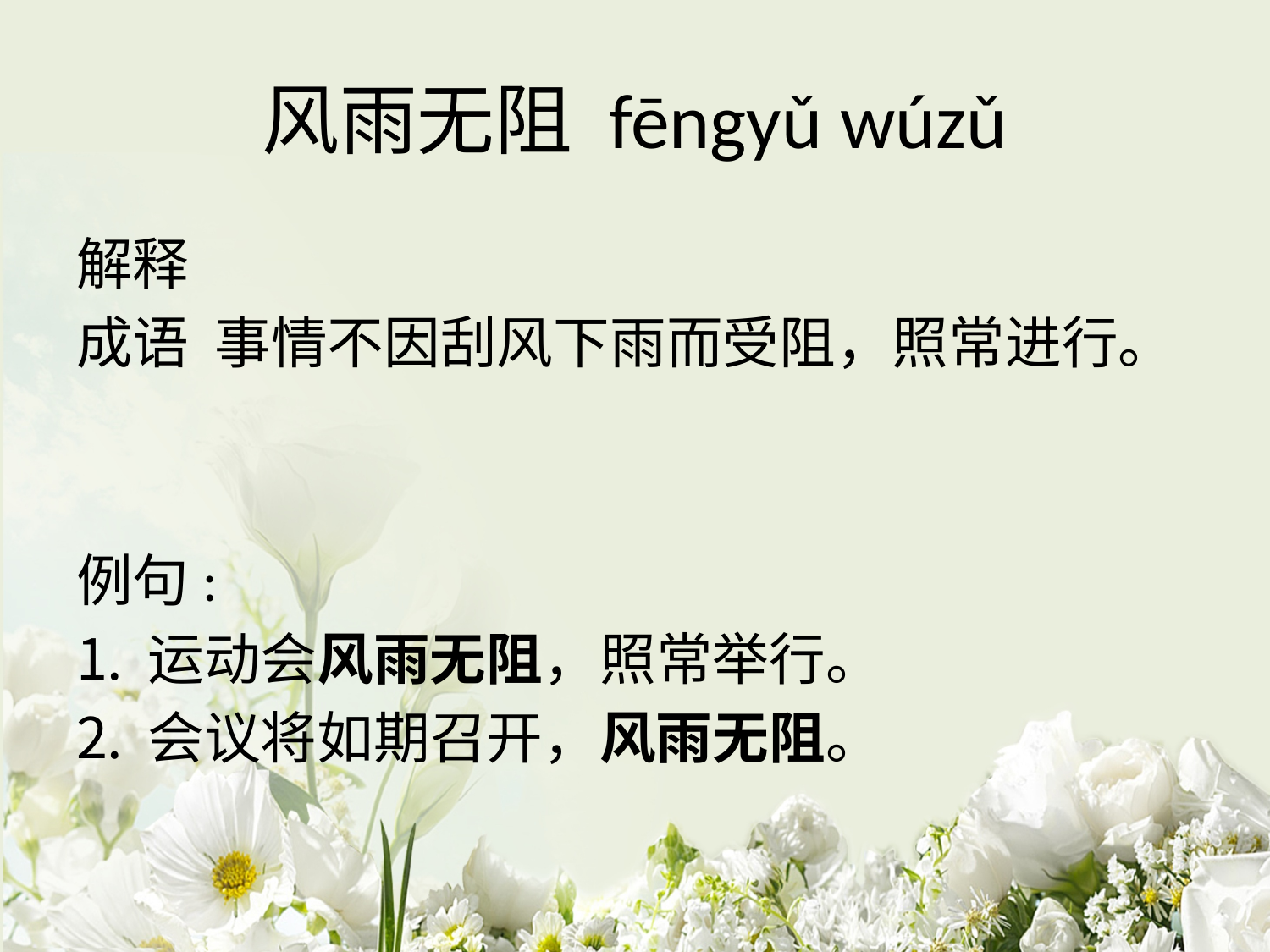

# 风雨无阻 fēngyǔ wúzǔ
解释
成语  事情不因刮风下雨而受阻，照常进行。

例句:
运动会风雨无阻，照常举行。
会议将如期召开，风雨无阻。